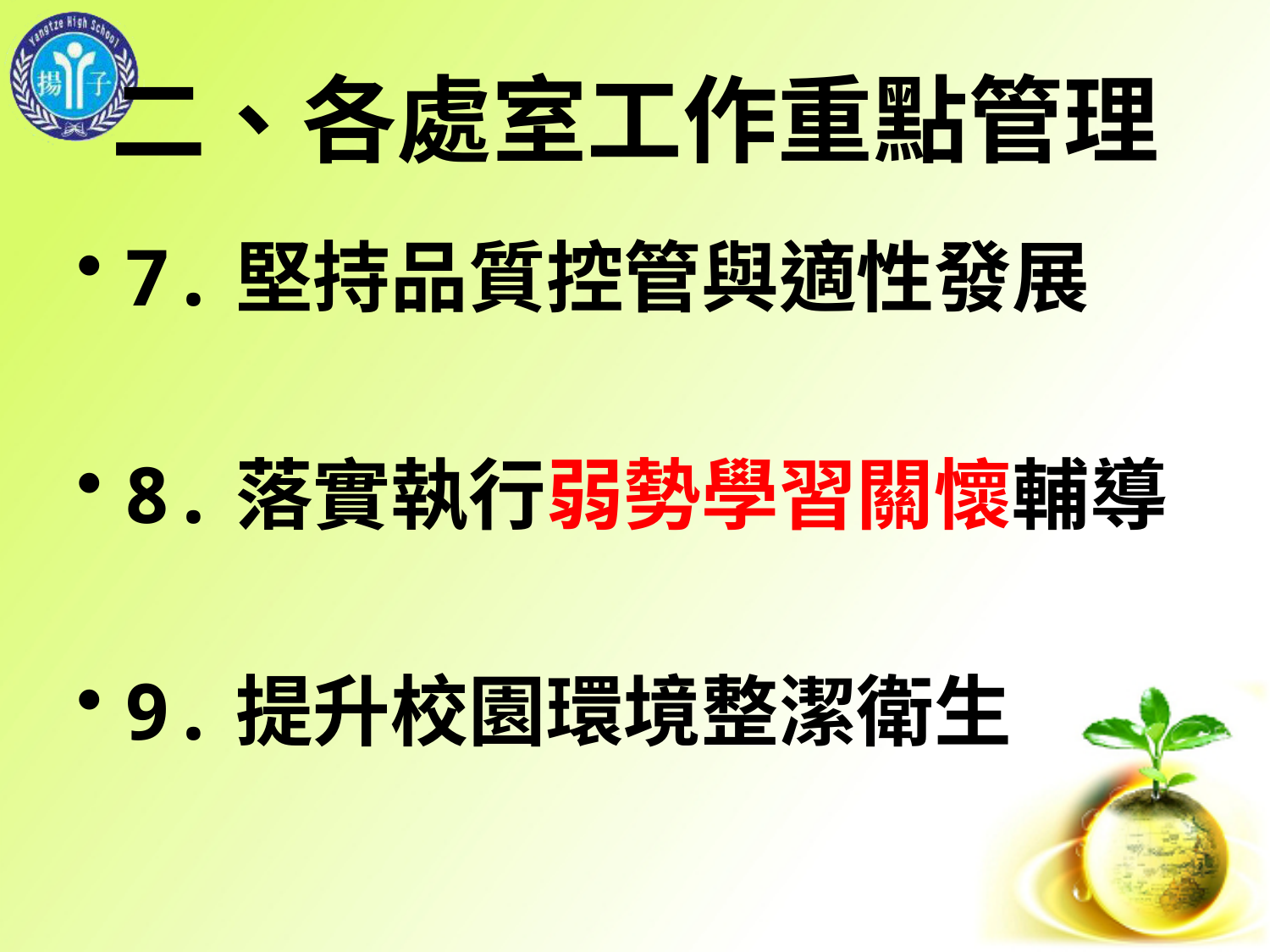

# 二、各處室工作重點管理
7.堅持品質控管與適性發展

8.落實執行弱勢學習關懷輔導

9.提升校園環境整潔衛生